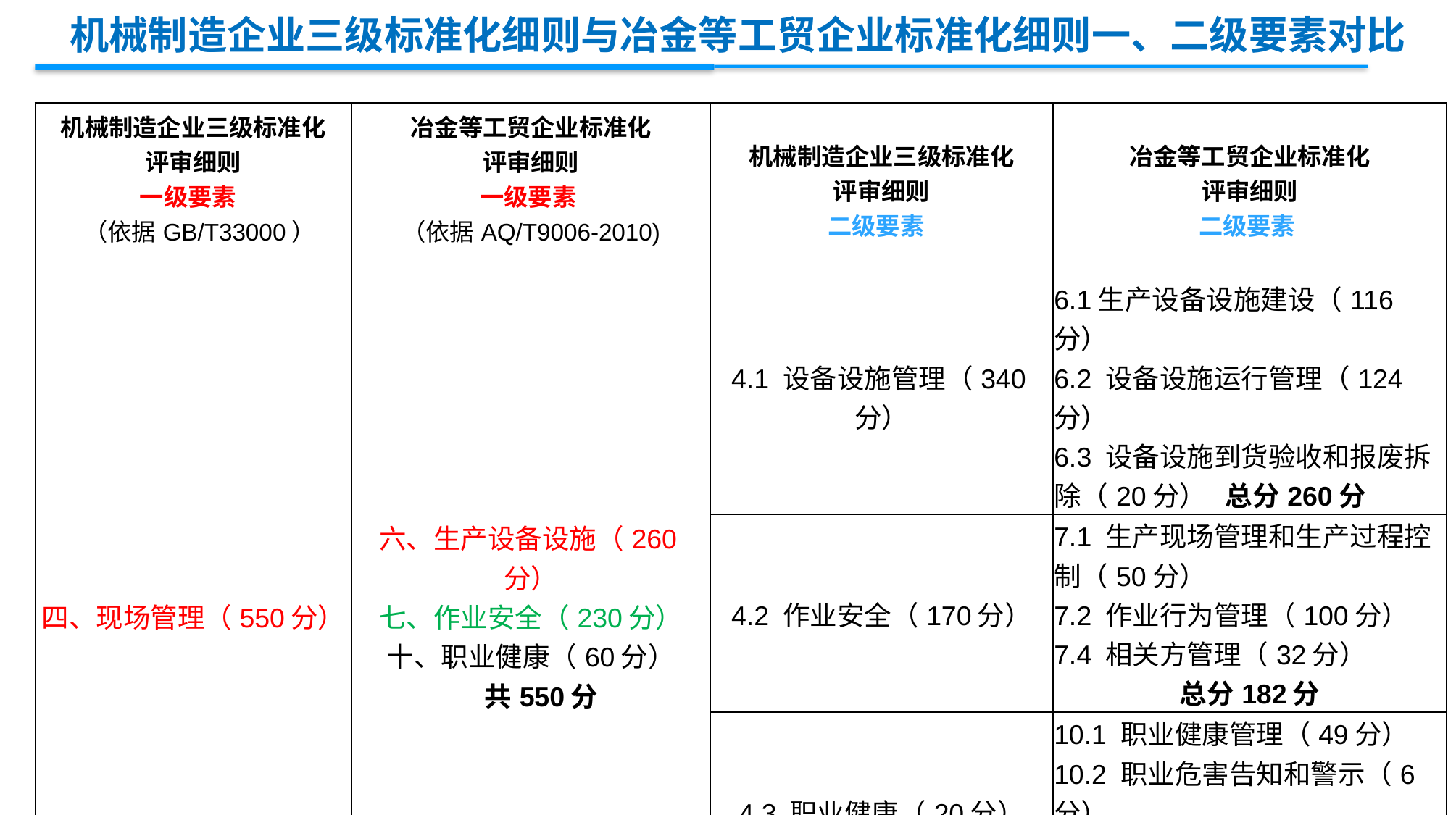

机械制造企业三级标准化细则与冶金等工贸企业标准化细则一、二级要素对比

| 机械制造企业三级标准化 评审细则 一级要素 （依据GB/T33000） | 冶金等工贸企业标准化 评审细则 一级要素 （依据AQ/T9006-2010) | 机械制造企业三级标准化 评审细则 二级要素 | 冶金等工贸企业标准化 评审细则 二级要素 |
| --- | --- | --- | --- |
| 四、现场管理（550分） | 六、生产设备设施（260分） 七、作业安全（230分） 十、职业健康（60分） 共550分 | 4.1 设备设施管理（340分） | 6.1生产设备设施建设（116分） 6.2 设备设施运行管理（124分） 6.3 设备设施到货验收和报废拆除（20分） 总分260分 |
|  |  | 4.2 作业安全（170分） | 7.1 生产现场管理和生产过程控制（50分） 7.2 作业行为管理（100分） 7.4 相关方管理（32分） 总分182分 |
|  |  | 4.3 职业健康（20分） | 10.1 职业健康管理（49分） 10.2 职业危害告知和警示（6分） 10.3 职业危害申报（5分） 总分60分 |
|  |  | 4.4 警示标志（20分） | 7.3 警示标志（26分） |